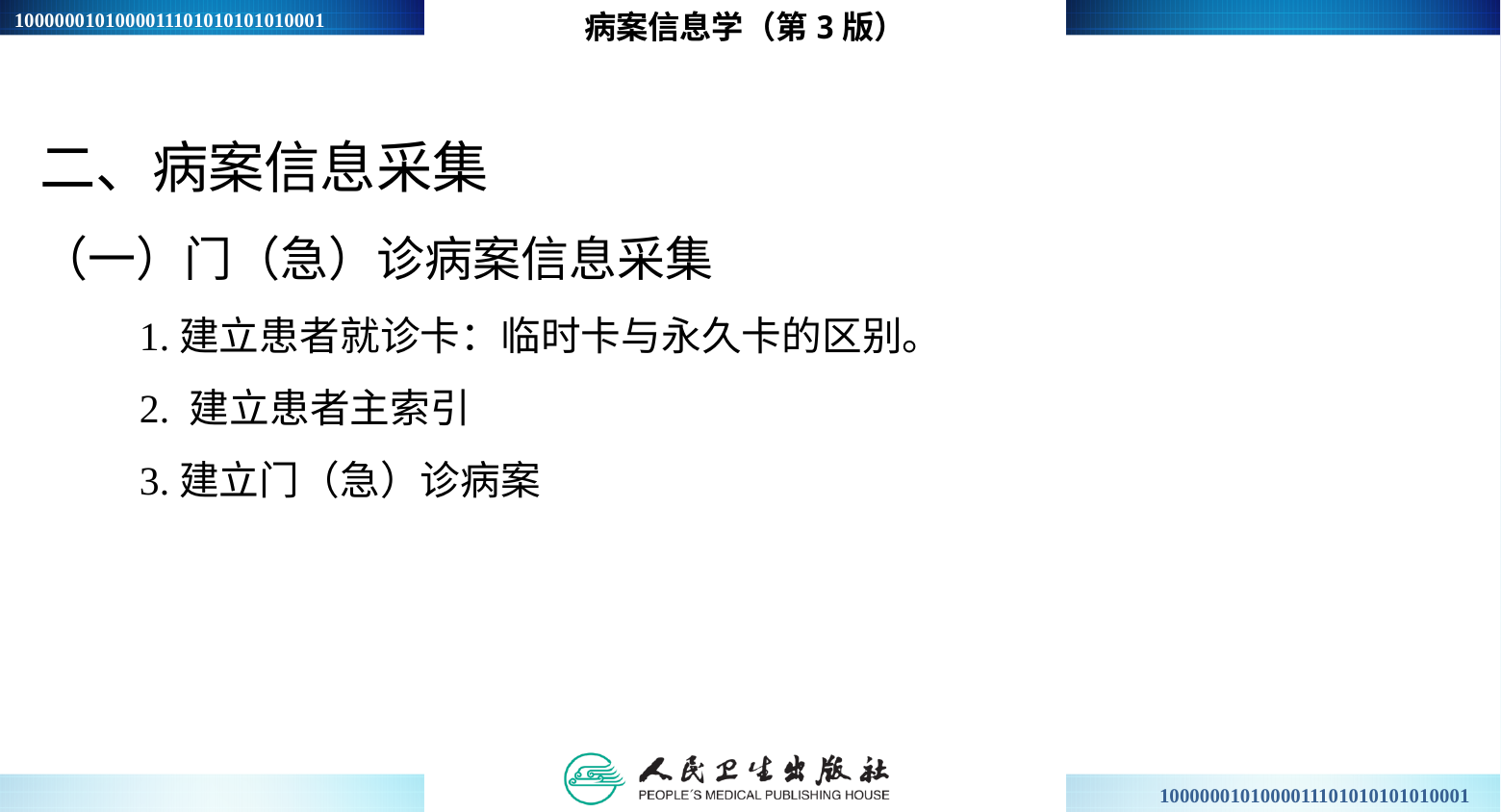

病案信息学（第3版）
二、病案信息采集
（一）门（急）诊病案信息采集
1.建立患者就诊卡：临时卡与永久卡的区别。
2. 建立患者主索引
3.建立门（急）诊病案